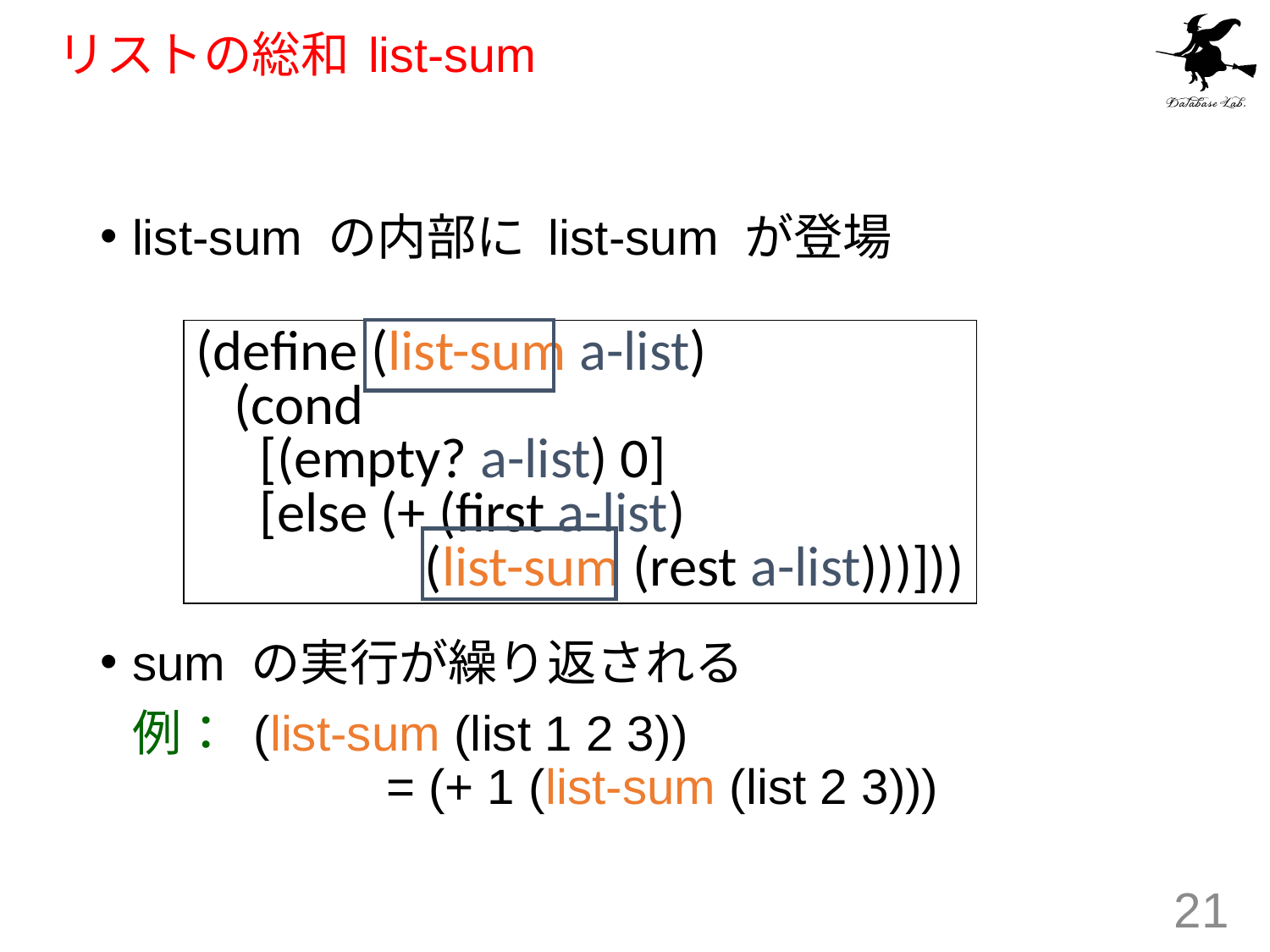

# リストの総和 list-sum
list-sum の内部に list-sum が登場

sum の実行が繰り返される
	例： (list-sum (list 1 2 3))
		= (+ 1 (list-sum (list 2 3)))

(define (list-sum a-list)
   (cond
     [(empty? a-list) 0]
     [else (+ (first a-list)
                  (list-sum (rest a-list)))]))

21